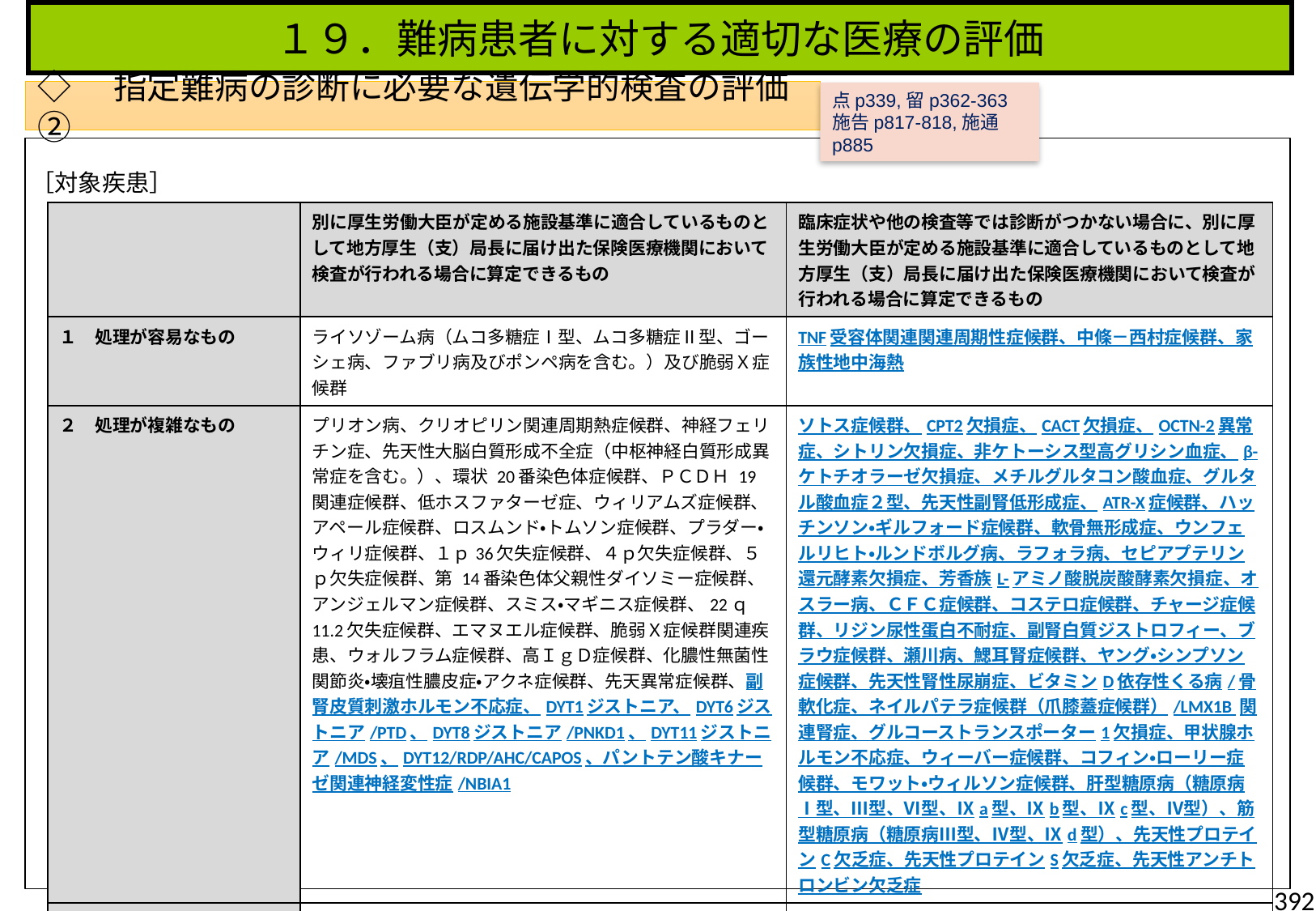

１９．難病患者に対する適切な医療の評価
◇　指定難病の診断に必要な遺伝学的検査の評価②
点p339,留p362-363
施告p817-818,施通p885

［対象疾患］
|  | 別に厚生労働大臣が定める施設基準に適合しているものとして地方厚生（支）局長に届け出た保険医療機関において検査が行われる場合に算定できるもの | 臨床症状や他の検査等では診断がつかない場合に、別に厚生労働大臣が定める施設基準に適合しているものとして地方厚生（支）局長に届け出た保険医療機関において検査が行われる場合に算定できるもの |
| --- | --- | --- |
| １　処理が容易なもの | ライソゾーム病（ムコ多糖症Ⅰ型、ムコ多糖症Ⅱ型、ゴーシェ病、ファブリ病及びポンペ病を含む。）及び脆弱Ｘ症候群 | TNF受容体関連関連周期性症候群、中條－西村症候群、家族性地中海熱 |
| ２　処理が複雑なもの | プリオン病、クリオピリン関連周期熱症候群、神経フェリチン症、先天性大脳白質形成不全症（中枢神経白質形成異常症を含む。）、環状 20番染色体症候群、ＰＣＤＨ 19関連症候群、低ホスファターゼ症、ウィリアムズ症候群、アペール症候群、ロスムンド・トムソン症候群、プラダー・ウィリ症候群、１ｐ36欠失症候群、４ｐ欠失症候群、５ｐ欠失症候群、第 14番染色体父親性ダイソミー症候群、アンジェルマン症候群、スミス・マギニス症候群、22ｑ11.2欠失症候群、エマヌエル症候群、脆弱Ｘ症候群関連疾患、ウォルフラム症候群、高ＩｇＤ症候群、化膿性無菌性関節炎・壊疽性膿皮症・アクネ症候群、先天異常症候群、副腎皮質刺激ホルモン不応症、DYT1ジストニア、DYT6ジストニア/PTD、DYT8ジストニア/PNKD1、DYT11ジストニア/MDS、DYT12/RDP/AHC/CAPOS、パントテン酸キナーゼ関連神経変性症/NBIA1 | ソトス症候群、CPT2欠損症、CACT欠損症、OCTN-2異常症、シトリン欠損症、非ケトーシス型高グリシン血症、β-ケトチオラーゼ欠損症、メチルグルタコン酸血症、グルタル酸血症２型、先天性副腎低形成症、ATR-X症候群、ハッチンソン・ギルフォード症候群、軟骨無形成症、ウンフェルリヒト・ルンドボルグ病、ラフォラ病、セピアプテリン還元酵素欠損症、芳香族L-アミノ酸脱炭酸酵素欠損症、オスラー病、ＣＦＣ症候群、コステロ症候群、チャージ症候群、リジン尿性蛋白不耐症、副腎白質ジストロフィー、ブラウ症候群、瀬川病、鰓耳腎症候群、ヤング・シンプソン症候群、先天性腎性尿崩症、ビタミンD依存性くる病/骨軟化症、ネイルパテラ症候群（爪膝蓋症候群）/LMX1B 関連腎症、グルコーストランスポーター1欠損症、甲状腺ホルモン不応症、ウィーバー症候群、コフィン・ローリー症候群、モワット・ウィルソン症候群、肝型糖原病（糖原病Ⅰ型、Ⅲ型、Ⅵ型、Ⅸa型、Ⅸb型、Ⅸc型、Ⅳ型）、筋型糖原病（糖原病Ⅲ型、Ⅳ型、Ⅸd型）、先天性プロテインC欠乏症、先天性プロテインS欠乏症、先天性アンチトロンビン欠乏症 |
| ３　処理が極めて複雑なもの | 神経有棘赤血球症、先天性筋無力症候群、原発性免疫不全症候群、ペリー症候群、クルーゾン症候群、ファイファー症候群、アントレー・ビクスラー症候群、タンジール病、先天性赤血球形成異常性貧血、若年発症型両側性感音難聴、尿素サイクル異常症、マルファン症候群、血管型エーラスダンロス症候群（血管型）、遺伝性自己炎症疾患及びエプスタイン症候群 | ドラベ症候群、コフィン・シリス症候群、歌舞伎症候群、肺胞蛋白症（自己免疫性又は先天性）、ヌーナン症候群、骨形成不全症、脊髄小脳変性症（多系統萎縮症を除く）、古典型エーラス・ダンロス症候群、非典型溶血性尿毒症症候群、アルポート症候群、ファンコニ貧血、遺伝性鉄芽球性貧血、アラジール症候群、ルビンシュタイン・テイビ症候群 |
392